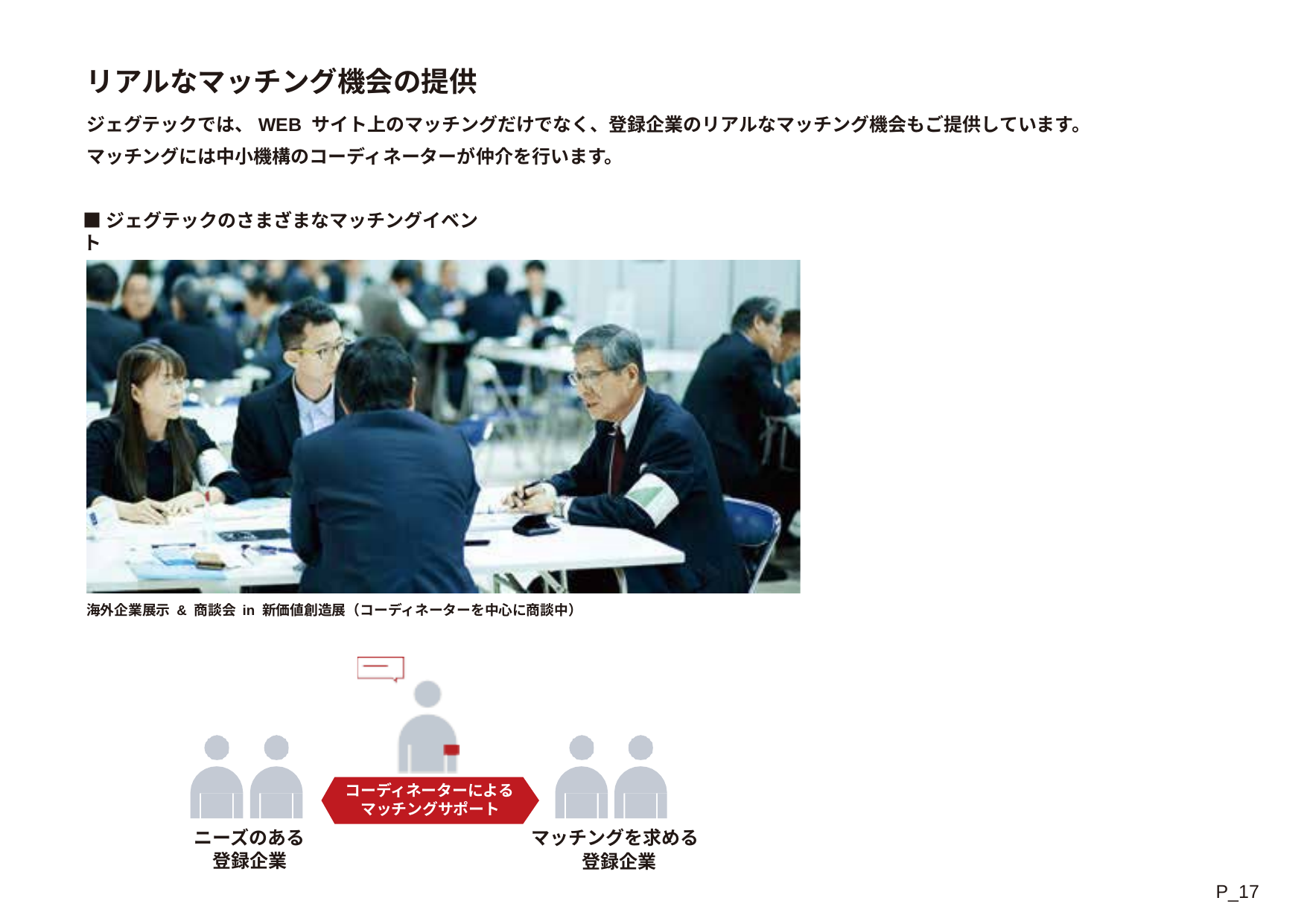

リアルなマッチング機会の提供
ジェグテックでは、WEB サイト上のマッチングだけでなく、登録企業のリアルなマッチング機会もご提供しています。 マッチングには中小機構のコーディネーターが仲介を行います。
■ジェグテックのさまざまなマッチングイベント

海外企業展示 & 商談会 in 新価値創造展（コーディネーターを中心に商談中）

コーディネーターによる マッチングサポート
ニーズのある 登録企業
マッチングを求める
 登録企業
P_17